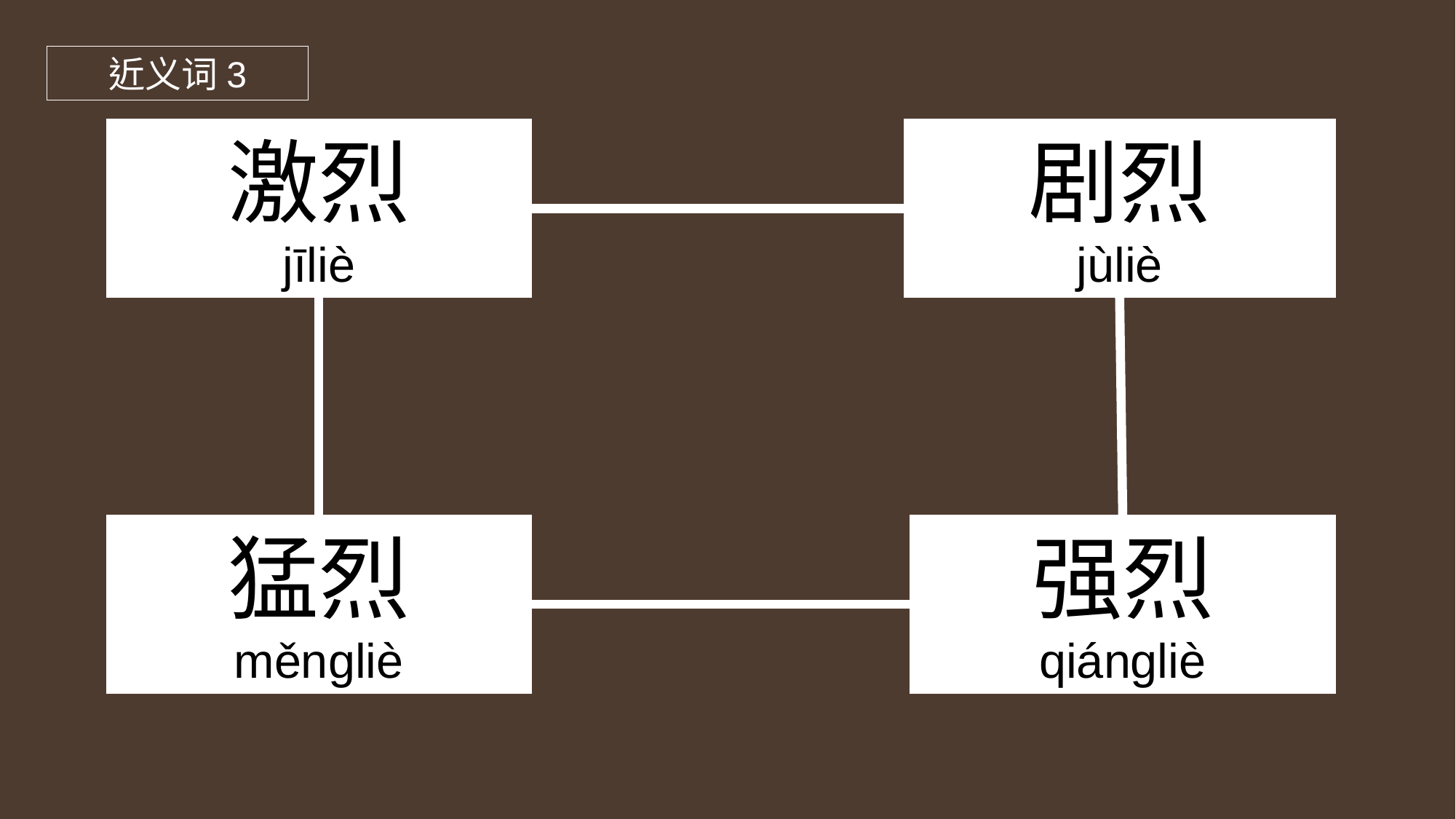

近义词3
激烈
jīliè
剧烈
jùliè
猛烈
měngliè
强烈
qiángliè